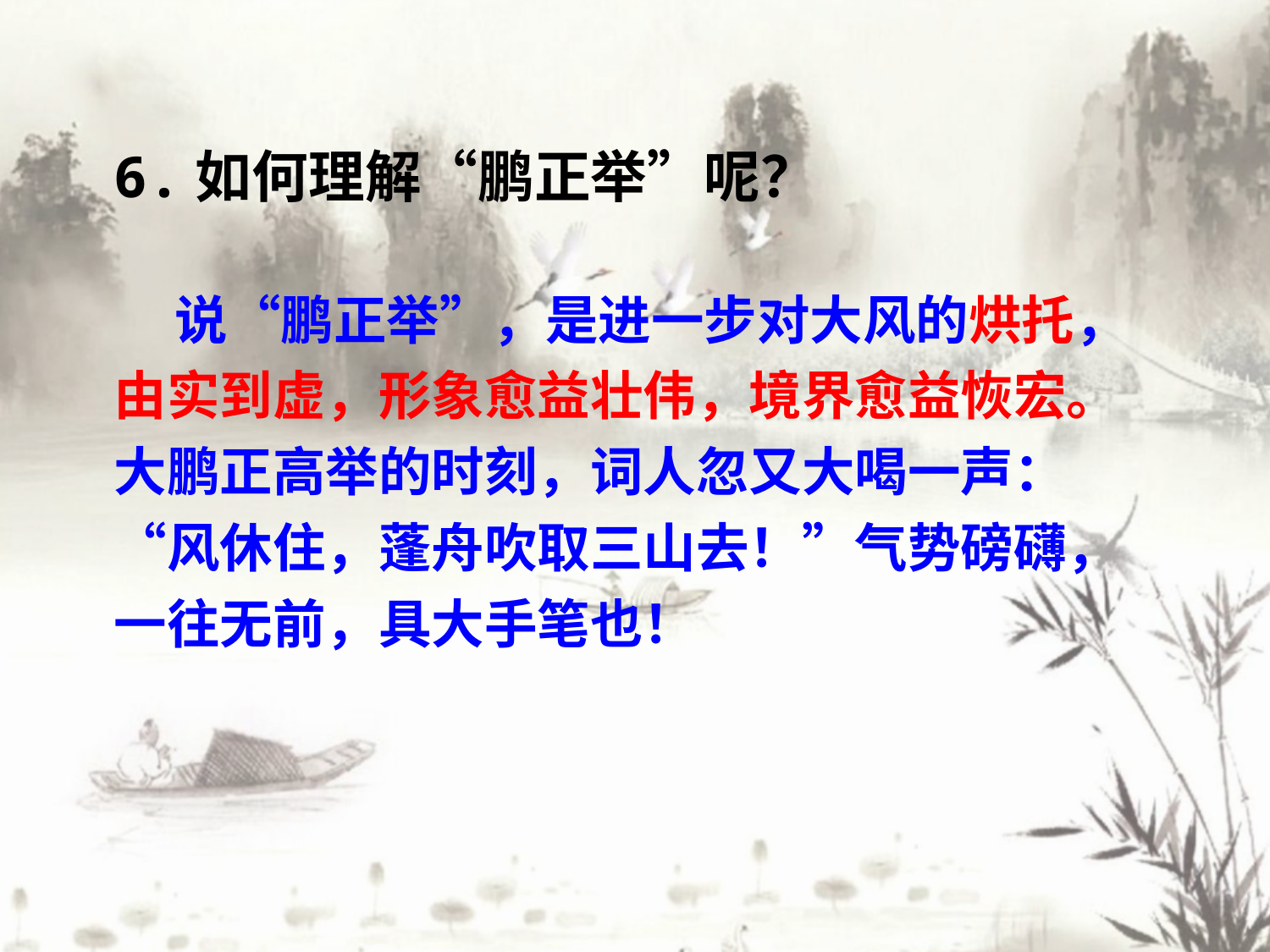

6.如何理解“鹏正举”呢？
    说“鹏正举”，是进一步对大风的烘托，由实到虚，形象愈益壮伟，境界愈益恢宏。大鹏正高举的时刻，词人忽又大喝一声：“风休住，蓬舟吹取三山去！”气势磅礴，一往无前，具大手笔也！